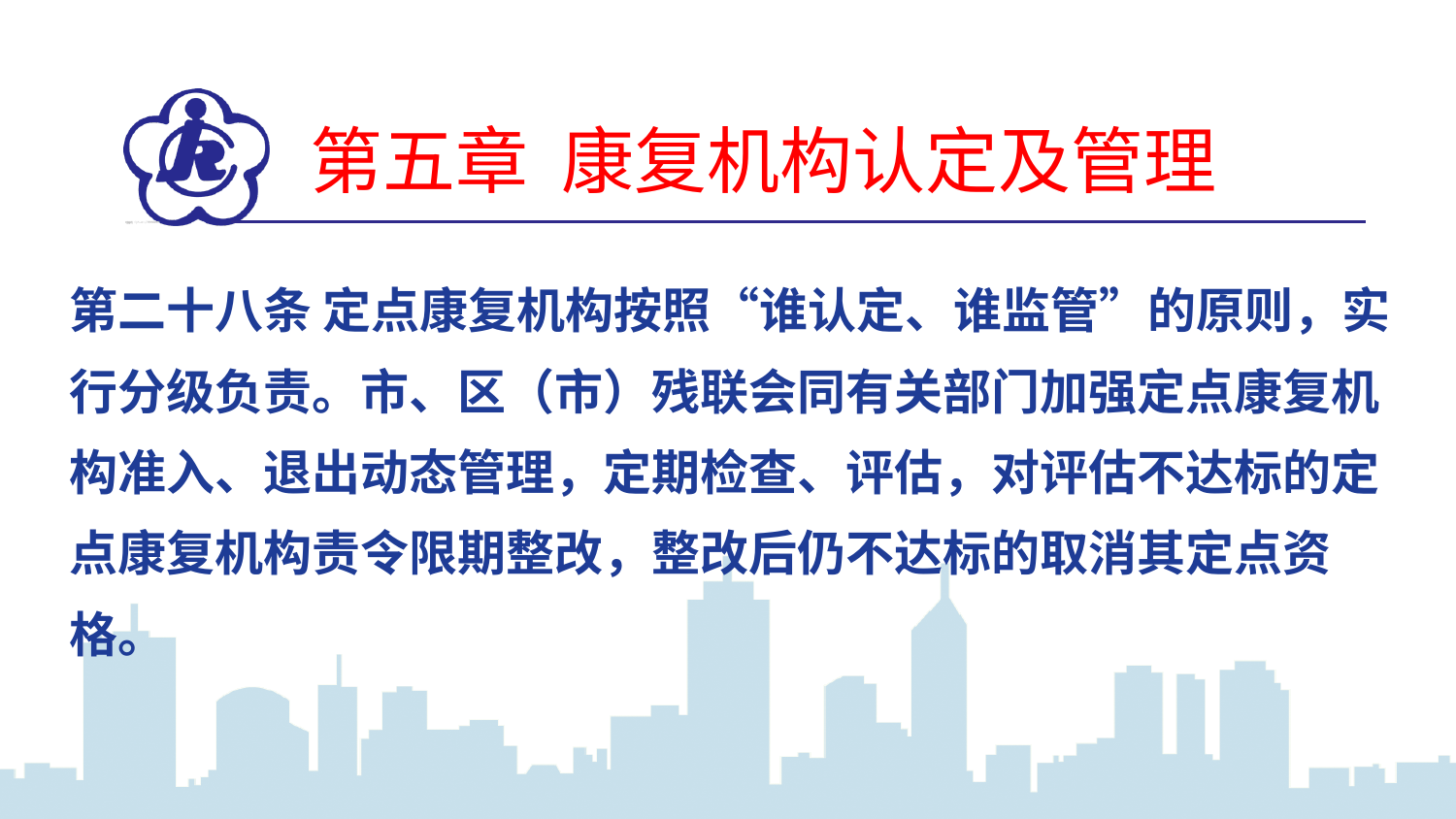

第五章  康复机构认定及管理
第二十八条 定点康复机构按照“谁认定、谁监管”的原则，实行分级负责。市、区（市）残联会同有关部门加强定点康复机构准入、退出动态管理，定期检查、评估，对评估不达标的定点康复机构责令限期整改，整改后仍不达标的取消其定点资格。